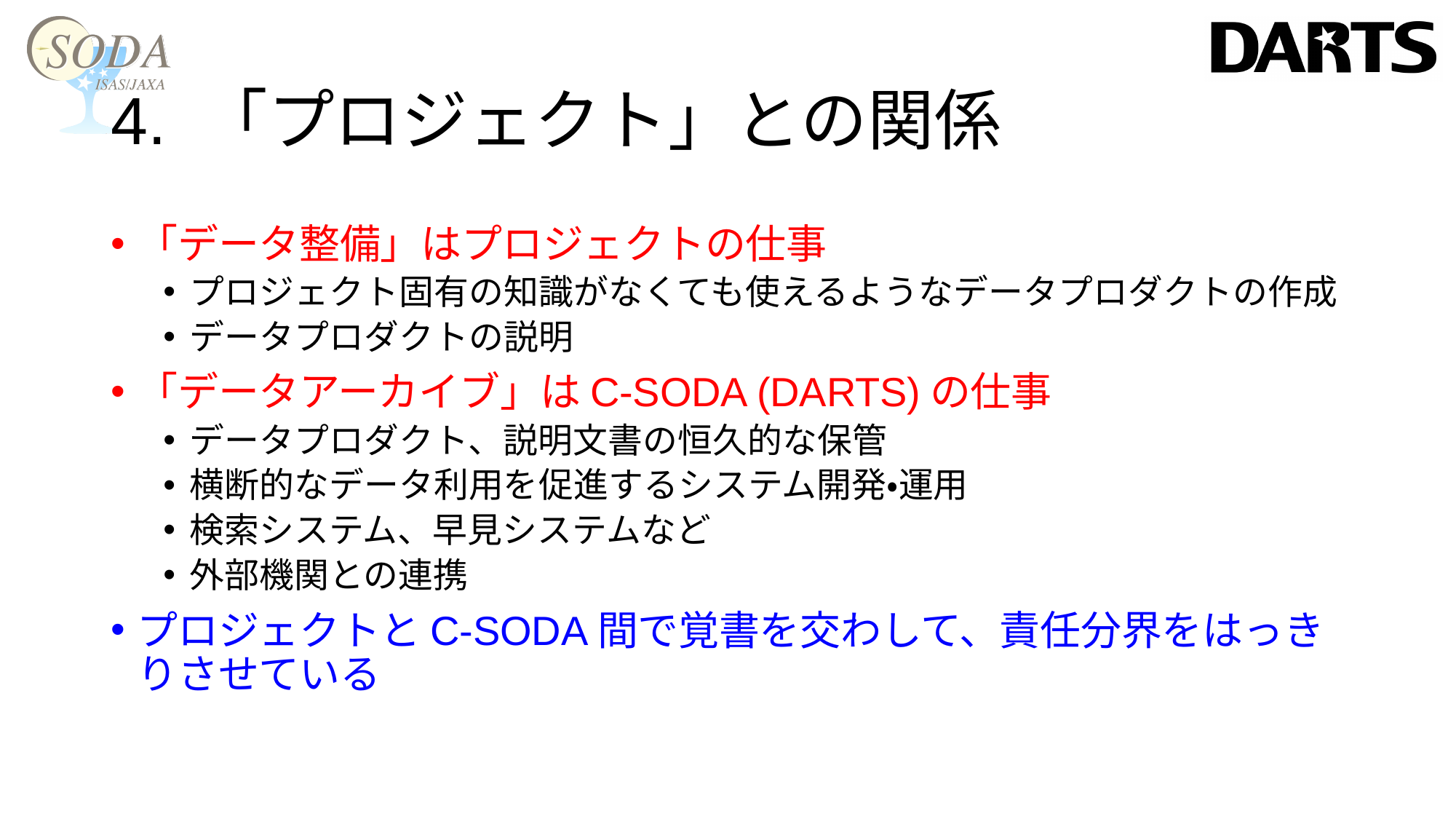

# 4. 「プロジェクト」との関係
「データ整備」はプロジェクトの仕事
プロジェクト固有の知識がなくても使えるようなデータプロダクトの作成
データプロダクトの説明
「データアーカイブ」はC-SODA (DARTS)の仕事
データプロダクト、説明文書の恒久的な保管
横断的なデータ利用を促進するシステム開発・運用
検索システム、早見システムなど
外部機関との連携
プロジェクトとC-SODA間で覚書を交わして、責任分界をはっきりさせている